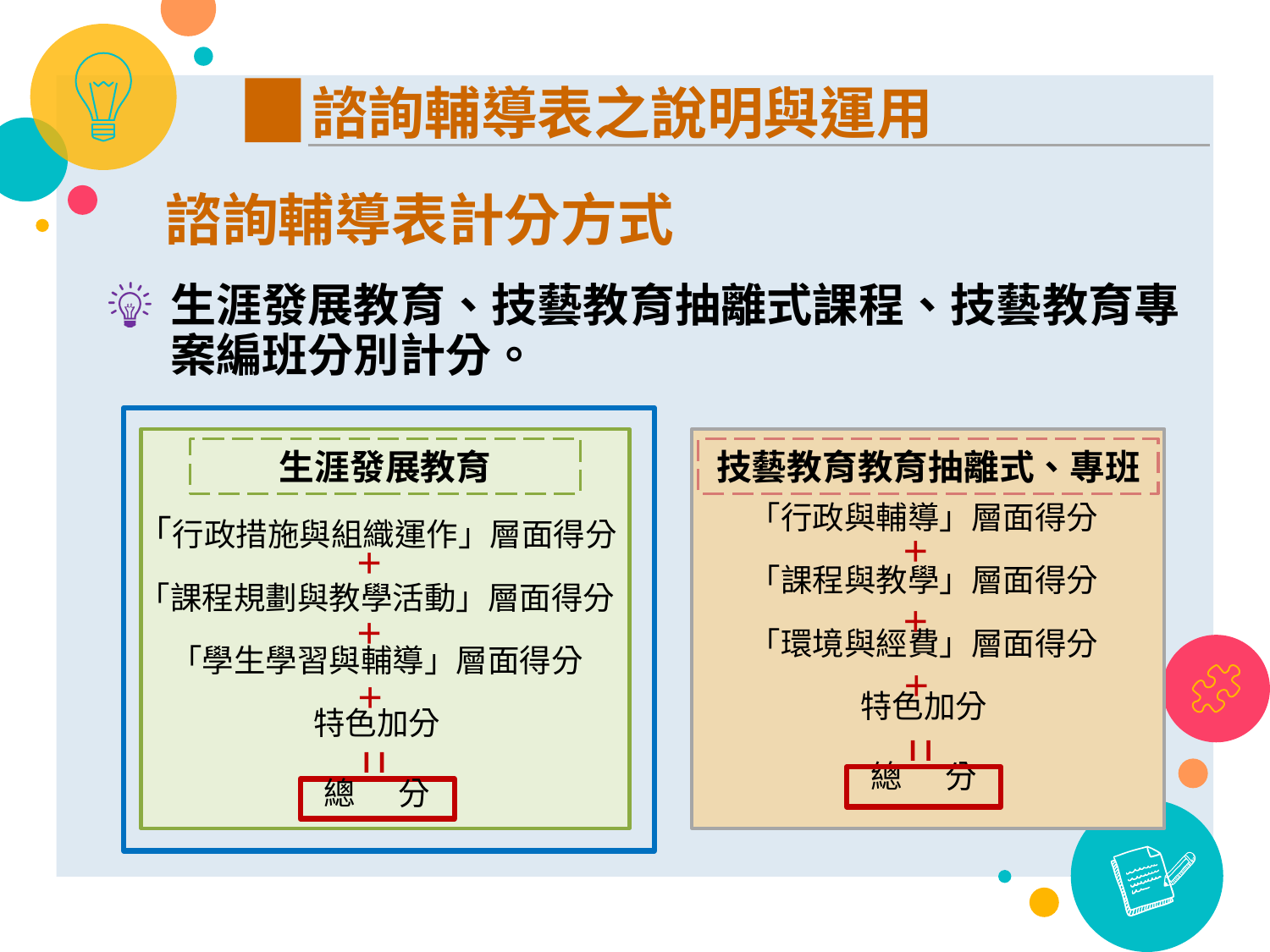

諮詢輔導表之說明與運用

諮詢輔導表計分方式
生涯發展教育、技藝教育抽離式課程、技藝教育專案編班分別計分。

技藝教育教育抽離式、專班
生涯發展教育
「行政與輔導」層面得分
「課程與教學」層面得分
「環境與經費」層面得分
特色加分

總      分
+
+
+
l l

+
+
+
l l

「行政措施與組織運作」層面得分
「課程規劃與教學活動」層面得分
「學生學習與輔導」層面得分
特色加分

總      分
「行政措施與組織運作」層面得分
「課程規劃與教學活動」層面得分
「學生學習與輔導」層面得分
特色加分

總      分